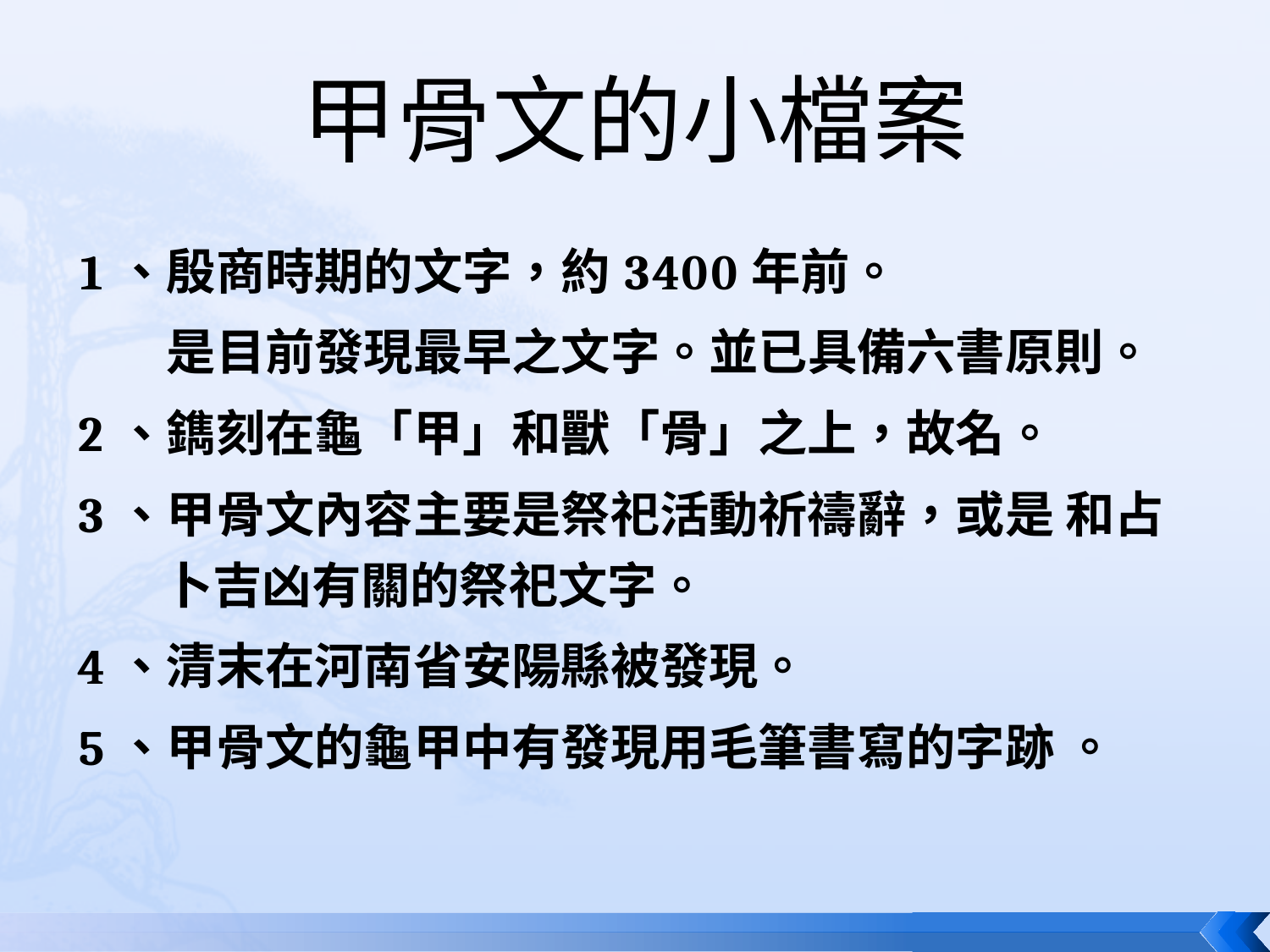

# 甲骨文的小檔案
1、殷商時期的文字，約3400年前。
       是目前發現最早之文字。並已具備六書原則。
2、鐫刻在龜「甲」和獸「骨」之上，故名。
3、甲骨文內容主要是祭祀活動祈禱辭，或是 和占卜吉凶有關的祭祀文字。
4、清末在河南省安陽縣被發現。
5、甲骨文的龜甲中有發現用毛筆書寫的字跡 。